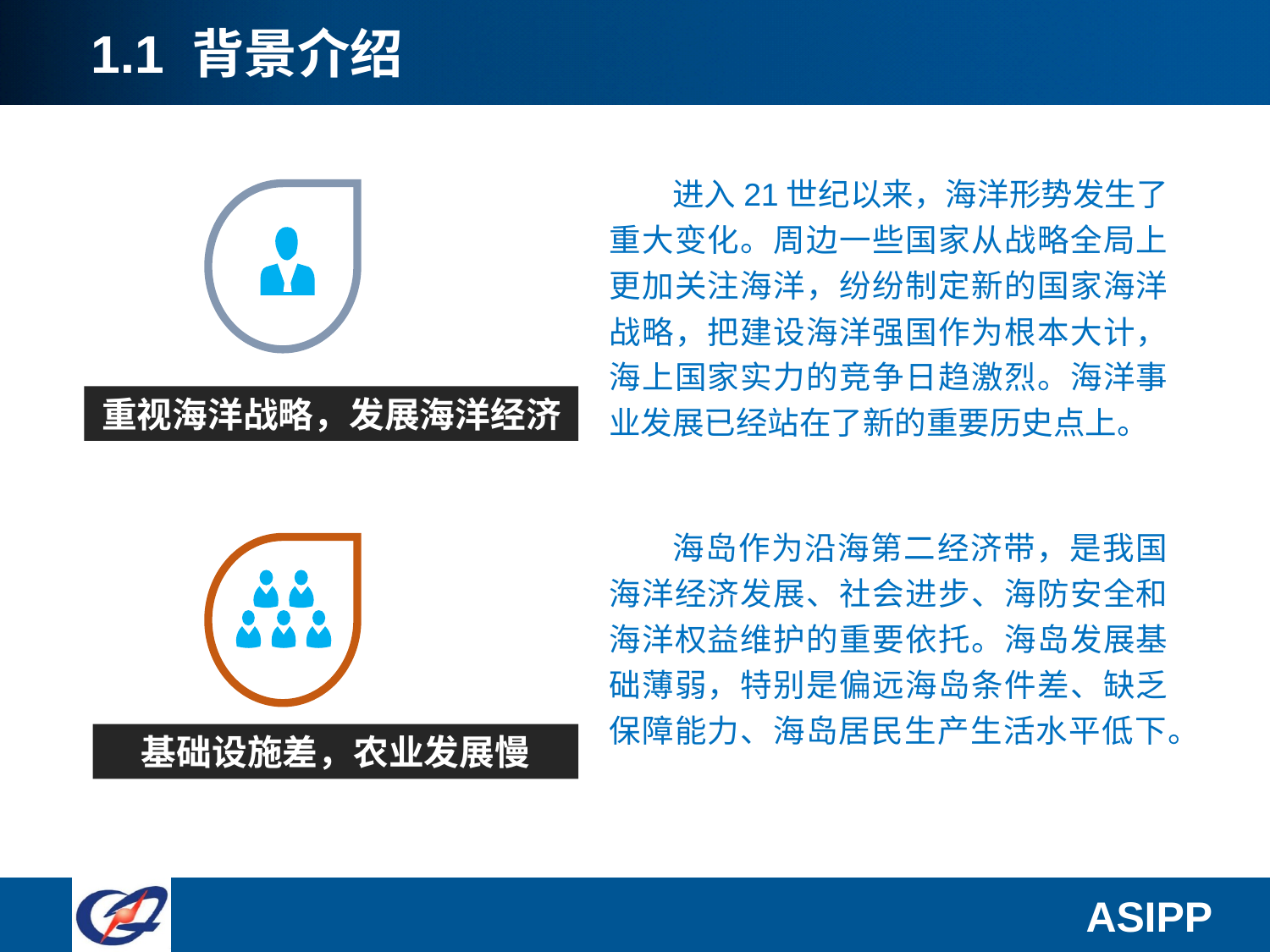

# 1.1 背景介绍
进入21世纪以来，海洋形势发生了重大变化。周边一些国家从战略全局上更加关注海洋，纷纷制定新的国家海洋战略，把建设海洋强国作为根本大计，海上国家实力的竞争日趋激烈。海洋事业发展已经站在了新的重要历史点上。

重视海洋战略，发展海洋经济
海岛作为沿海第二经济带，是我国海洋经济发展、社会进步、海防安全和海洋权益维护的重要依托。海岛发展基础薄弱，特别是偏远海岛条件差、缺乏保障能力、海岛居民生产生活水平低下。

基础设施差，农业发展慢